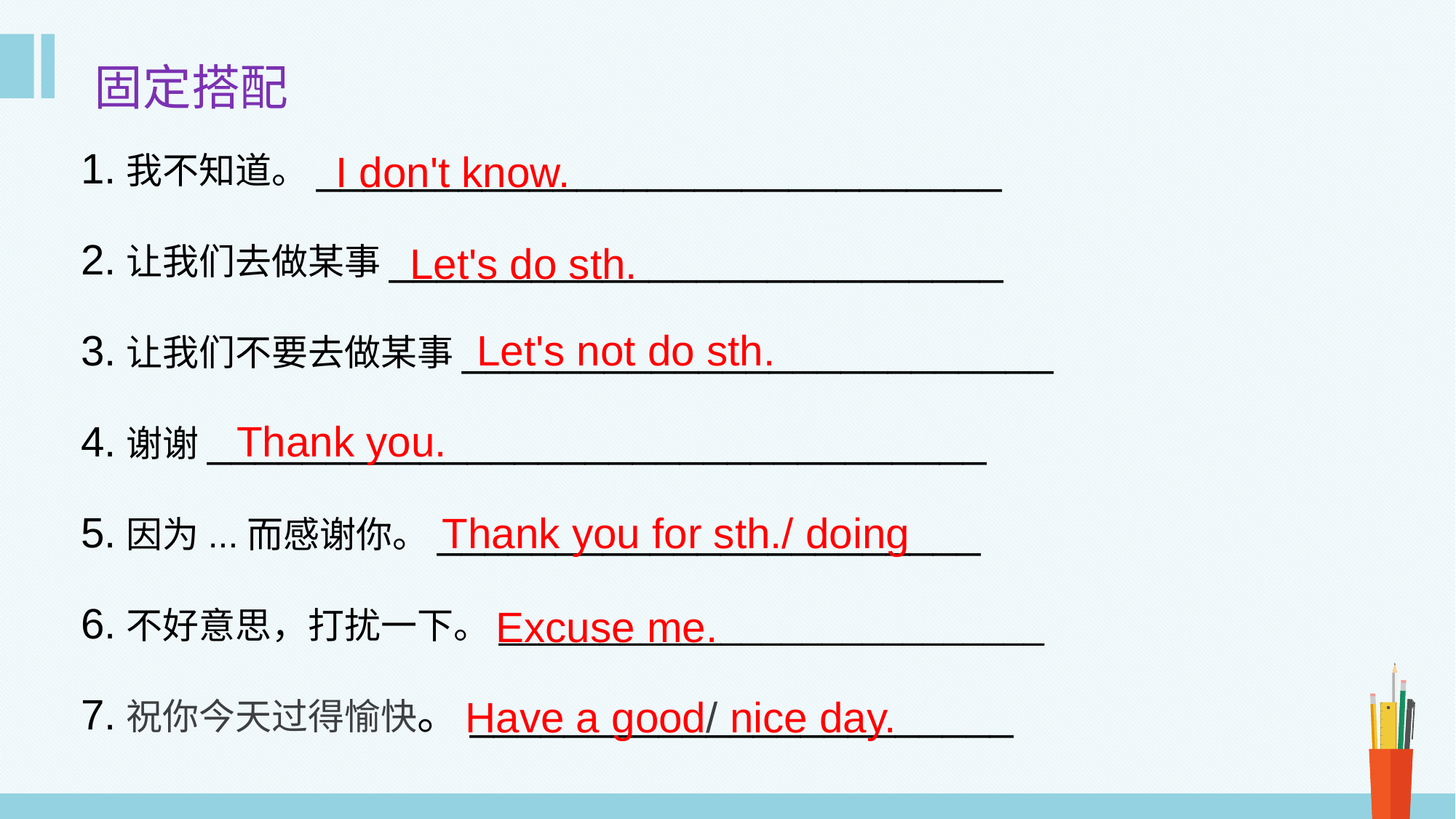

1.我不知道。_____________________________
2.让我们去做某事__________________________
3.让我们不要去做某事_________________________
4.谢谢_________________________________
5.因为...而感谢你。_______________________
6.不好意思，打扰一下。___________________________
7.祝你今天过得愉快。_______________________
固定搭配
I don't know.
Let's do sth.
Let's not do sth.
Thank you.
Thank you for sth./ doing
Excuse me.
Have a good/ nice day.